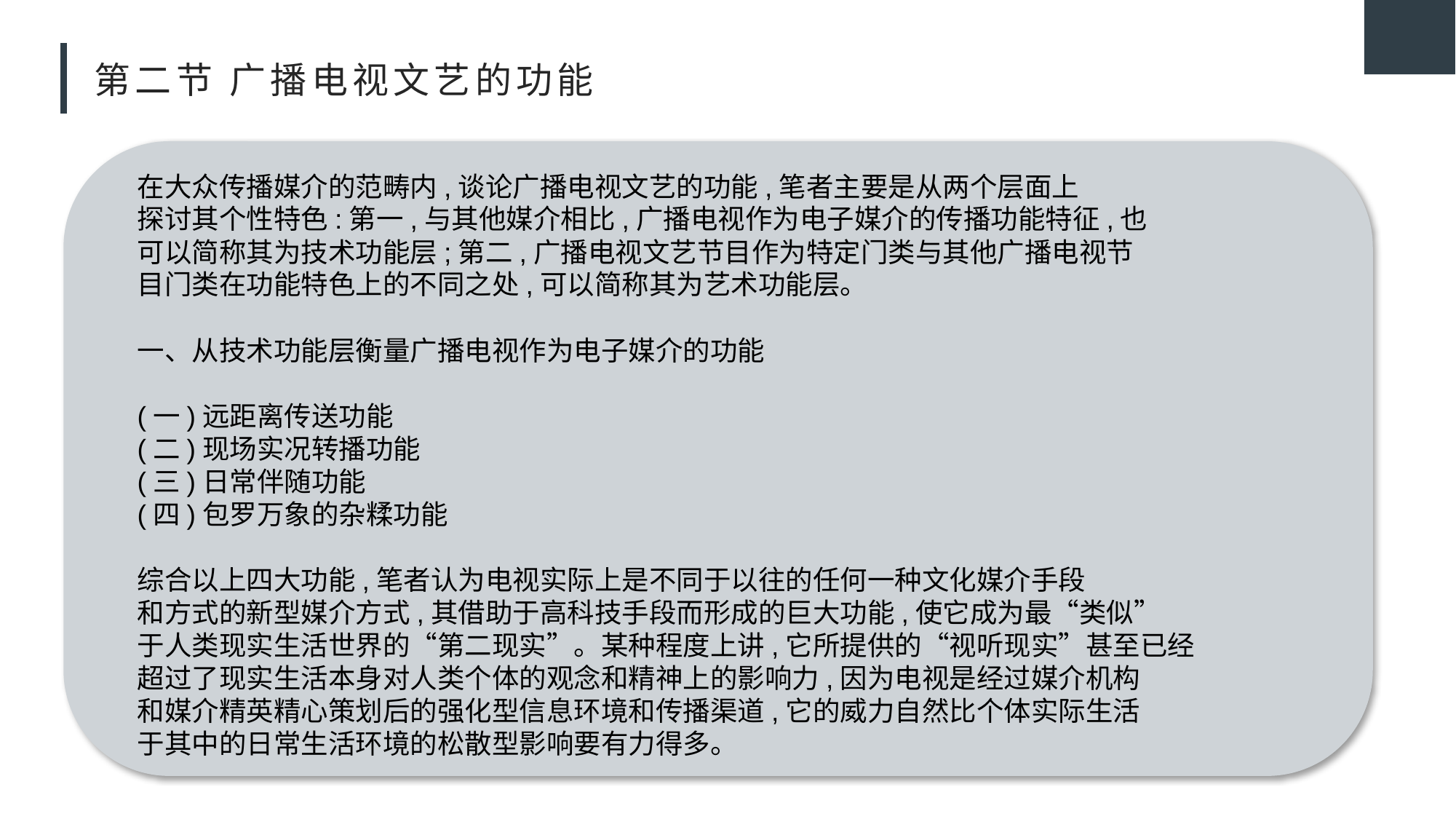

# 第二节 广播电视文艺的功能

在大众传播媒介的范畴内,谈论广播电视文艺的功能,笔者主要是从两个层面上
探讨其个性特色:第一,与其他媒介相比,广播电视作为电子媒介的传播功能特征,也
可以简称其为技术功能层;第二,广播电视文艺节目作为特定门类与其他广播电视节
目门类在功能特色上的不同之处,可以简称其为艺术功能层。

一、从技术功能层衡量广播电视作为电子媒介的功能

(一)远距离传送功能
(二)现场实况转播功能
(三)日常伴随功能
(四)包罗万象的杂糅功能

综合以上四大功能,笔者认为电视实际上是不同于以往的任何一种文化媒介手段
和方式的新型媒介方式,其借助于高科技手段而形成的巨大功能,使它成为最“类似”
于人类现实生活世界的“第二现实”。某种程度上讲,它所提供的“视听现实”甚至已经
超过了现实生活本身对人类个体的观念和精神上的影响力,因为电视是经过媒介机构
和媒介精英精心策划后的强化型信息环境和传播渠道,它的威力自然比个体实际生活
于其中的日常生活环境的松散型影响要有力得多。